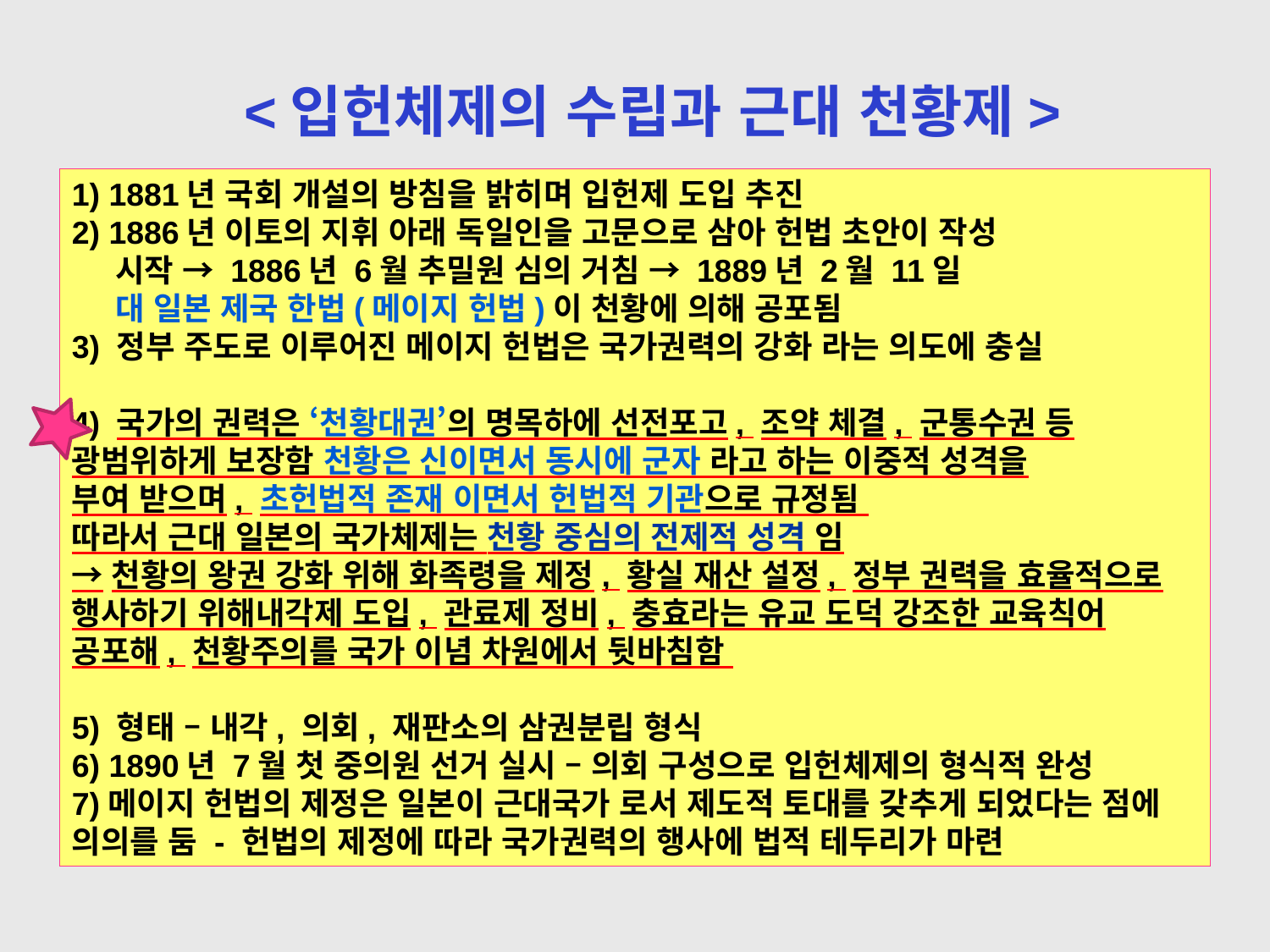

<입헌체제의 수립과 근대 천황제>
1) 1881년 국회 개설의 방침을 밝히며 입헌제 도입 추진
2) 1886년 이토의 지휘 아래 독일인을 고문으로 삼아 헌법 초안이 작성
    시작 → 1886년 6월 추밀원 심의 거침 → 1889년 2월 11일
    대 일본 제국 한법(메이지 헌법)이 천황에 의해 공포됨
3) 정부 주도로 이루어진 메이지 헌법은 국가권력의 강화 라는 의도에 충실

4) 국가의 권력은 ‘천황대권’의 명목하에 선전포고, 조약 체결, 군통수권 등
광범위하게 보장함 천황은 신이면서 동시에 군자 라고 하는 이중적 성격을
부여 받으며, 초헌법적 존재 이면서 헌법적 기관으로 규정됨
따라서 근대 일본의 국가체제는 천황 중심의 전제적 성격 임
→천황의 왕권 강화 위해 화족령을 제정, 황실 재산 설정, 정부 권력을 효율적으로 행사하기 위해내각제 도입, 관료제 정비, 충효라는 유교 도덕 강조한 교육칙어 공포해, 천황주의를 국가 이념 차원에서 뒷바침함

5) 형태 – 내각, 의회, 재판소의 삼권분립 형식
6) 1890년 7월 첫 중의원 선거 실시 – 의회 구성으로 입헌체제의 형식적 완성
7)메이지 헌법의 제정은 일본이 근대국가 로서 제도적 토대를 갖추게 되었다는 점에 의의를 둠 - 헌법의 제정에 따라 국가권력의 행사에 법적 테두리가 마련